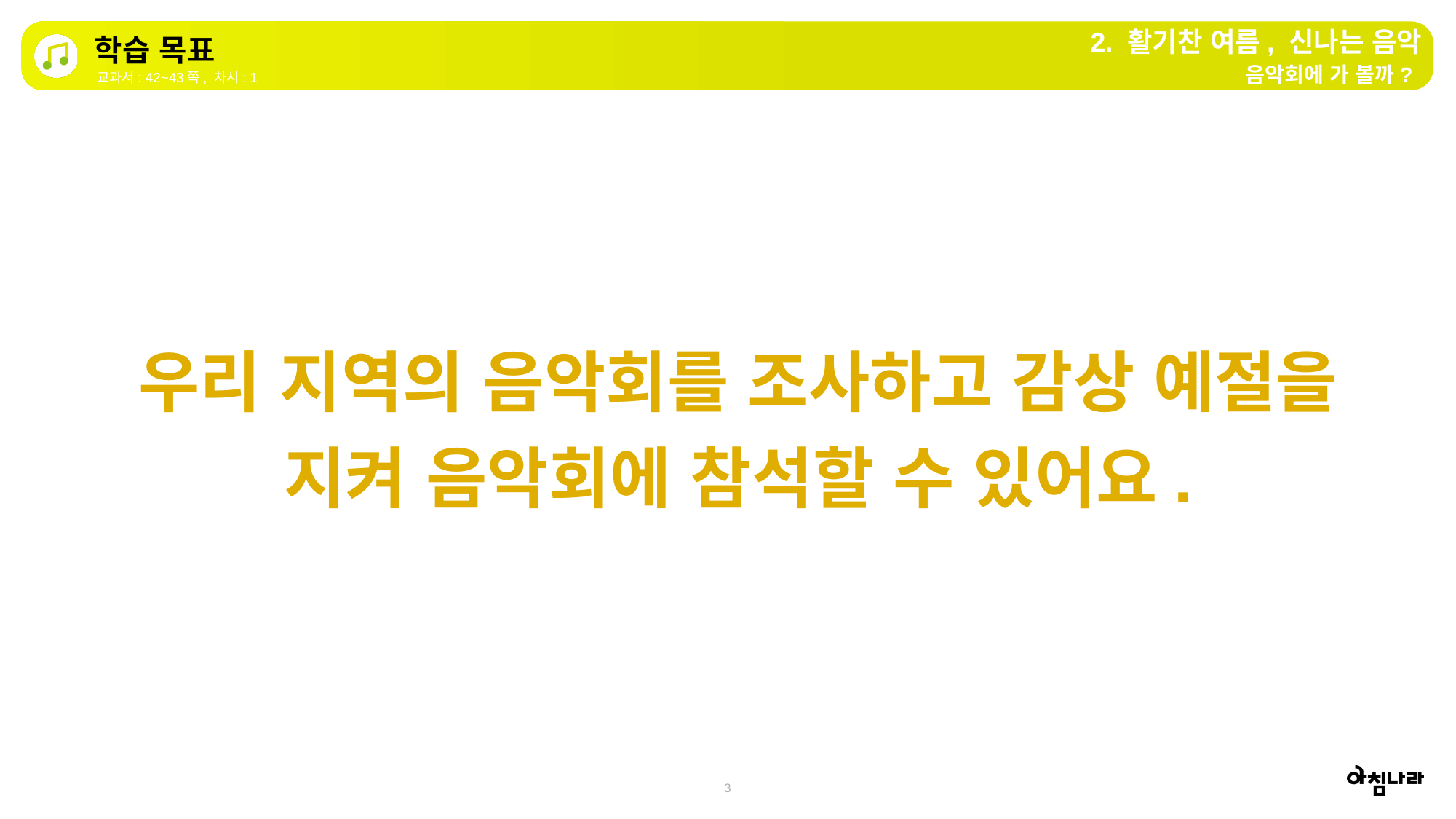

2. 활기찬 여름, 신나는 음악
학습 목표
음악회에 가 볼까?
교과서: 42~43쪽, 차시: 1
우리 지역의 음악회를 조사하고 감상 예절을 지켜 음악회에 참석할 수 있어요.
3